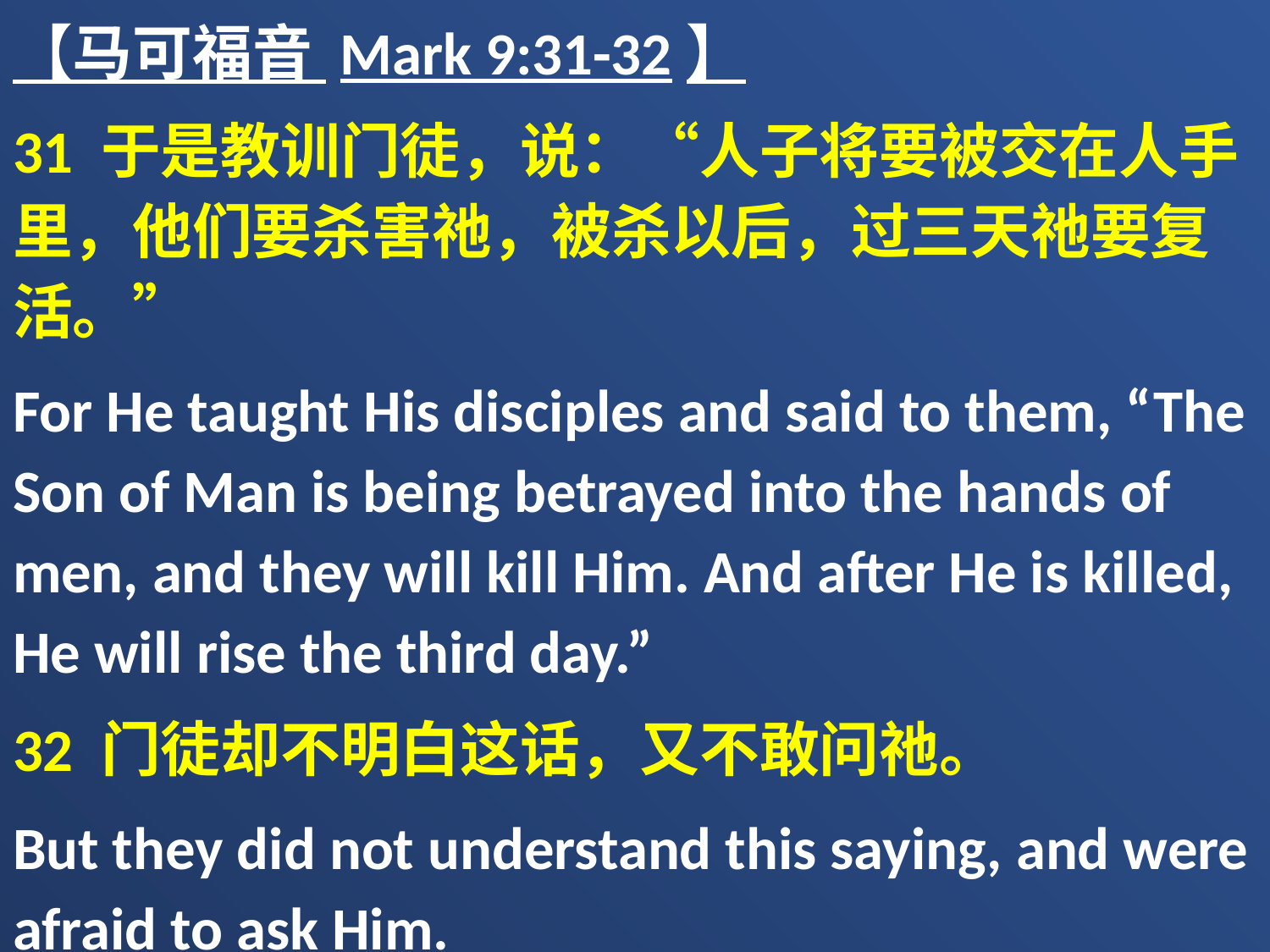

【马可福音 Mark 9:31-32】
31 于是教训门徒，说：“人子将要被交在人手里，他们要杀害祂，被杀以后，过三天祂要复活。”
For He taught His disciples and said to them, “The Son of Man is being betrayed into the hands of men, and they will kill Him. And after He is killed, He will rise the third day.”
32 门徒却不明白这话，又不敢问祂。
But they did not understand this saying, and were afraid to ask Him.